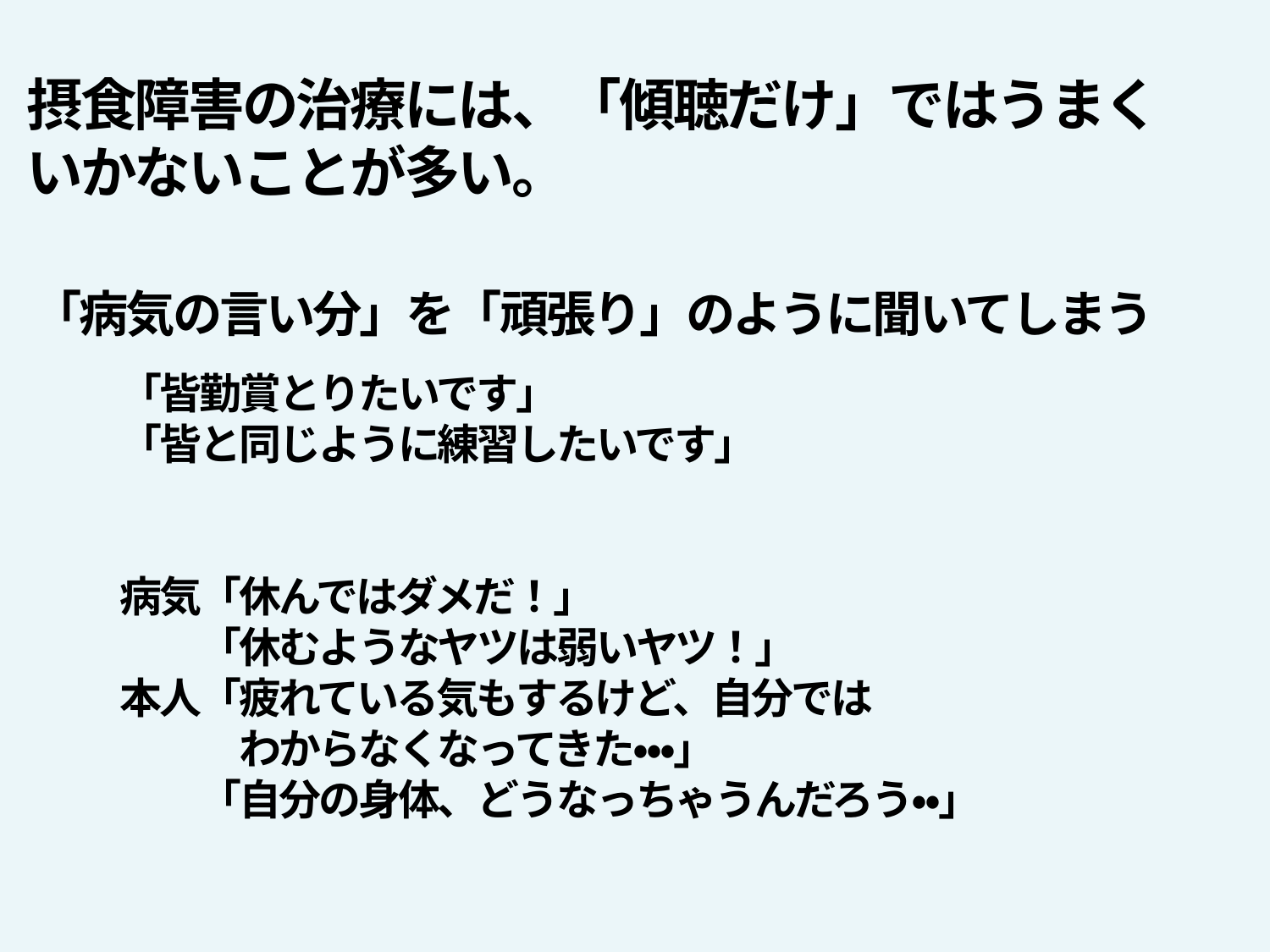

摂食障害の治療には、「傾聴だけ」ではうまくいかないことが多い。
「病気の言い分」を「頑張り」のように聞いてしまう
「皆勤賞とりたいです」
「皆と同じように練習したいです」

病気「休んではダメだ！」
　　「休むようなヤツは弱いヤツ！」
本人「疲れている気もするけど、自分では
　　　わからなくなってきた・・・」
　　「自分の身体、どうなっちゃうんだろう・・」